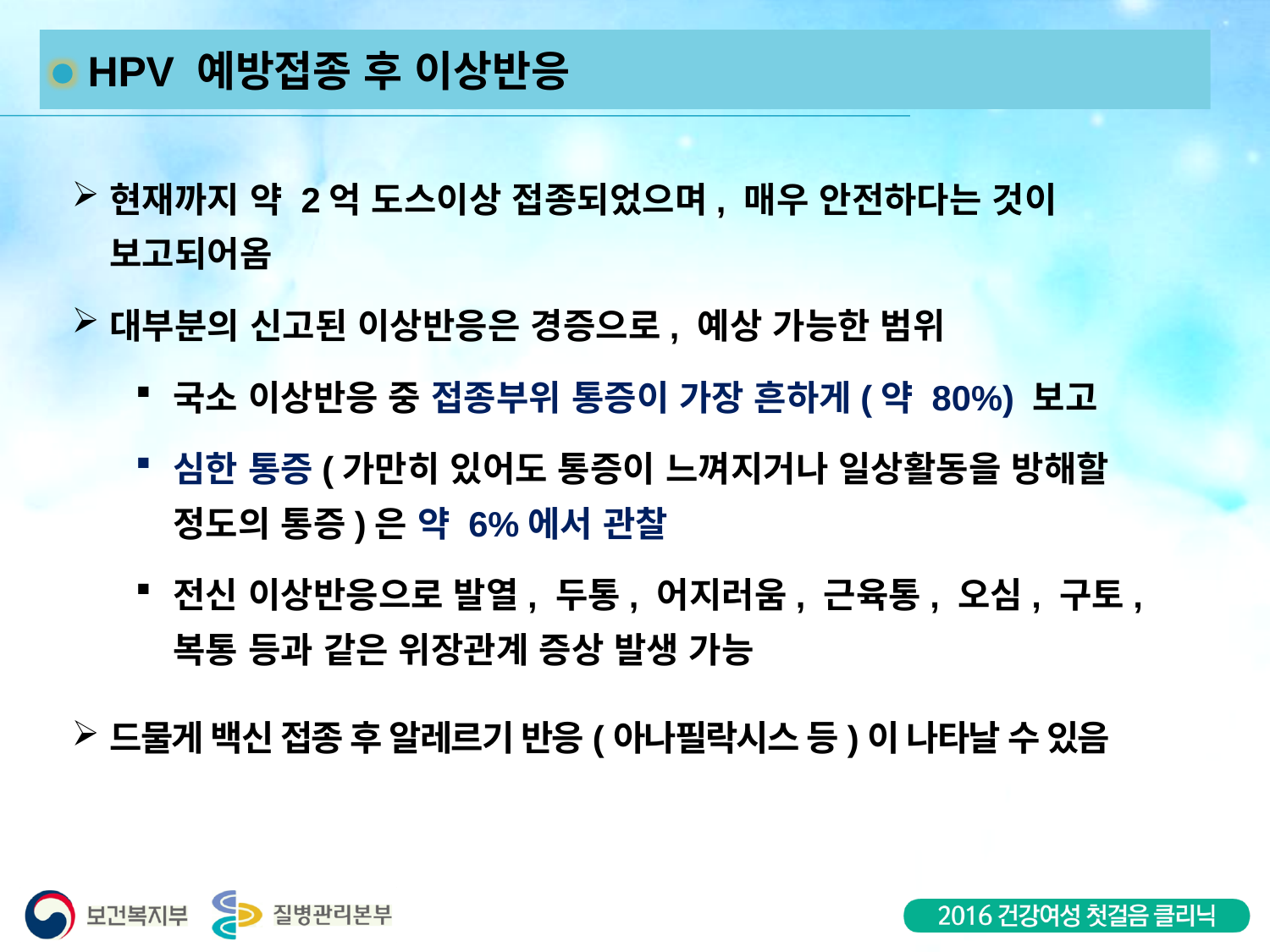

HPV 예방접종 후 이상반응

현재까지 약 2억 도스이상 접종되었으며, 매우 안전하다는 것이 보고되어옴

대부분의 신고된 이상반응은 경증으로, 예상 가능한 범위

국소 이상반응 중 접종부위 통증이 가장 흔하게(약 80%) 보고

심한 통증(가만히 있어도 통증이 느껴지거나 일상활동을 방해할 정도의 통증)은 약 6%에서 관찰

전신 이상반응으로 발열, 두통, 어지러움, 근육통, 오심, 구토, 복통 등과 같은 위장관계 증상 발생 가능

드물게 백신 접종 후 알레르기 반응(아나필락시스 등)이 나타날 수 있음